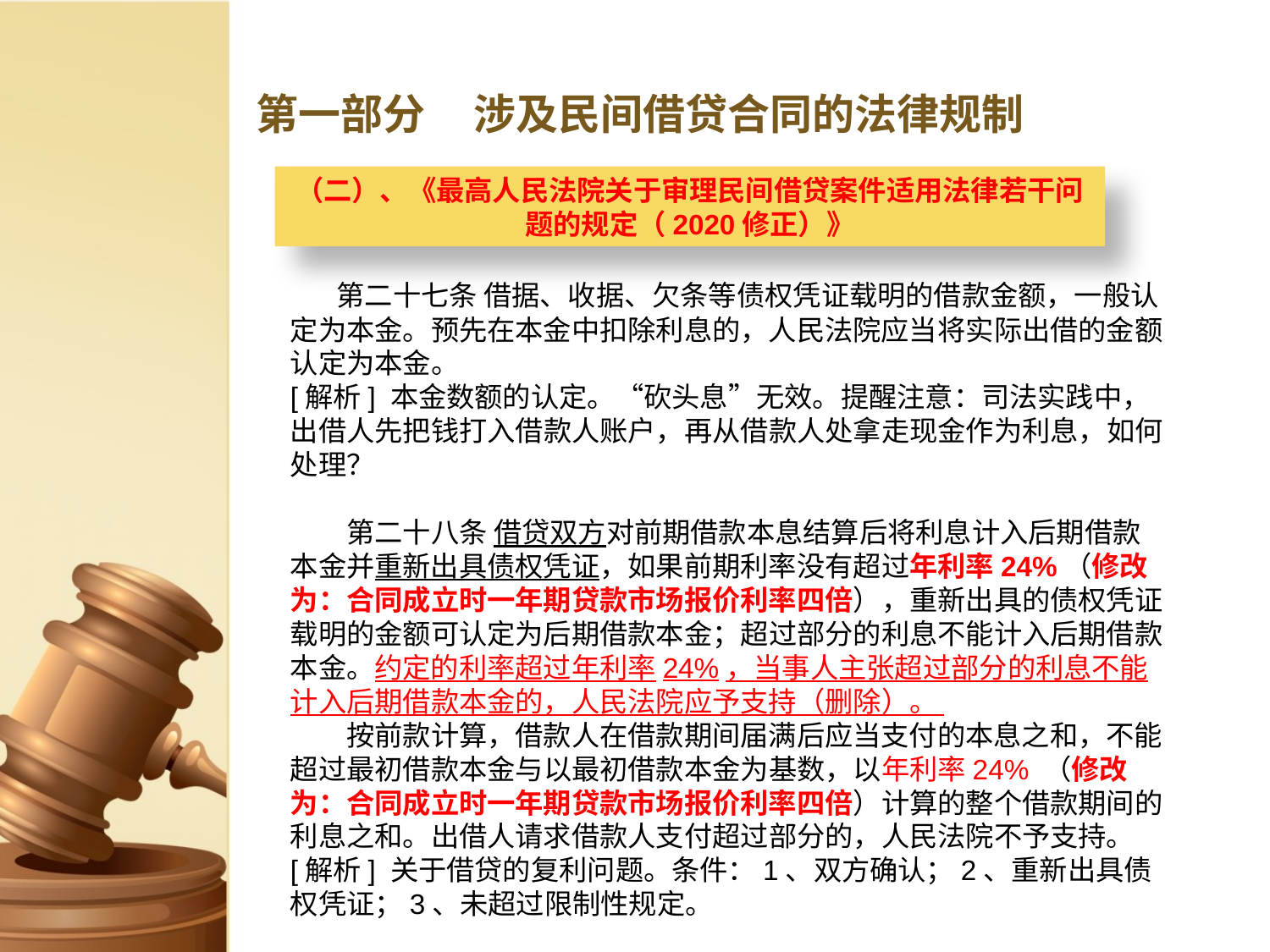

# 第一部分     涉及民间借贷合同的法律规制
（二）、《最高人民法院关于审理民间借贷案件适用法律若干问题的规定（2020修正）》
 　第二十七条 借据、收据、欠条等债权凭证载明的借款金额，一般认定为本金。预先在本金中扣除利息的，人民法院应当将实际出借的金额认定为本金。
[解析] 本金数额的认定。“砍头息”无效。提醒注意：司法实践中，出借人先把钱打入借款人账户，再从借款人处拿走现金作为利息，如何处理？

　　第二十八条 借贷双方对前期借款本息结算后将利息计入后期借款本金并重新出具债权凭证，如果前期利率没有超过年利率24%（修改为：合同成立时一年期贷款市场报价利率四倍），重新出具的债权凭证载明的金额可认定为后期借款本金；超过部分的利息不能计入后期借款本金。约定的利率超过年利率24%，当事人主张超过部分的利息不能计入后期借款本金的，人民法院应予支持（删除）。
　　按前款计算，借款人在借款期间届满后应当支付的本息之和，不能超过最初借款本金与以最初借款本金为基数，以年利率24% （修改为：合同成立时一年期贷款市场报价利率四倍）计算的整个借款期间的利息之和。出借人请求借款人支付超过部分的，人民法院不予支持。
[解析] 关于借贷的复利问题。条件：1、双方确认；2、重新出具债权凭证；3、未超过限制性规定。